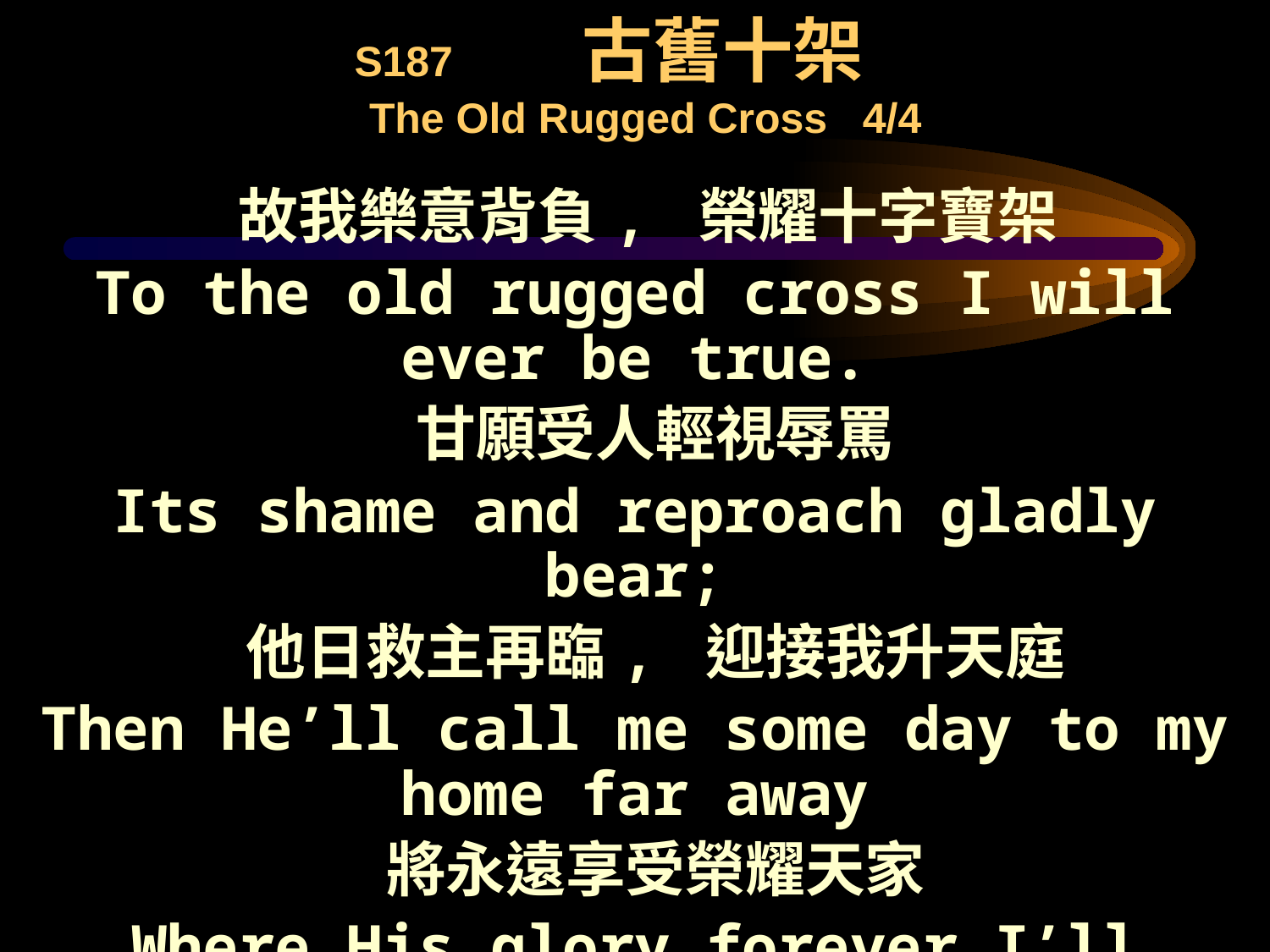

# S187          古舊十架 The Old Rugged Cross   4/4
 故我樂意背負, 榮耀十字寶架
To the old rugged cross I will ever be true.
  甘願受人輕視辱罵
Its shame and reproach gladly bear;
  他日救主再臨, 迎接我升天庭
Then He’ll call me some day to my home far away
  將永遠享受榮耀天家
Where His glory forever I’ll share.